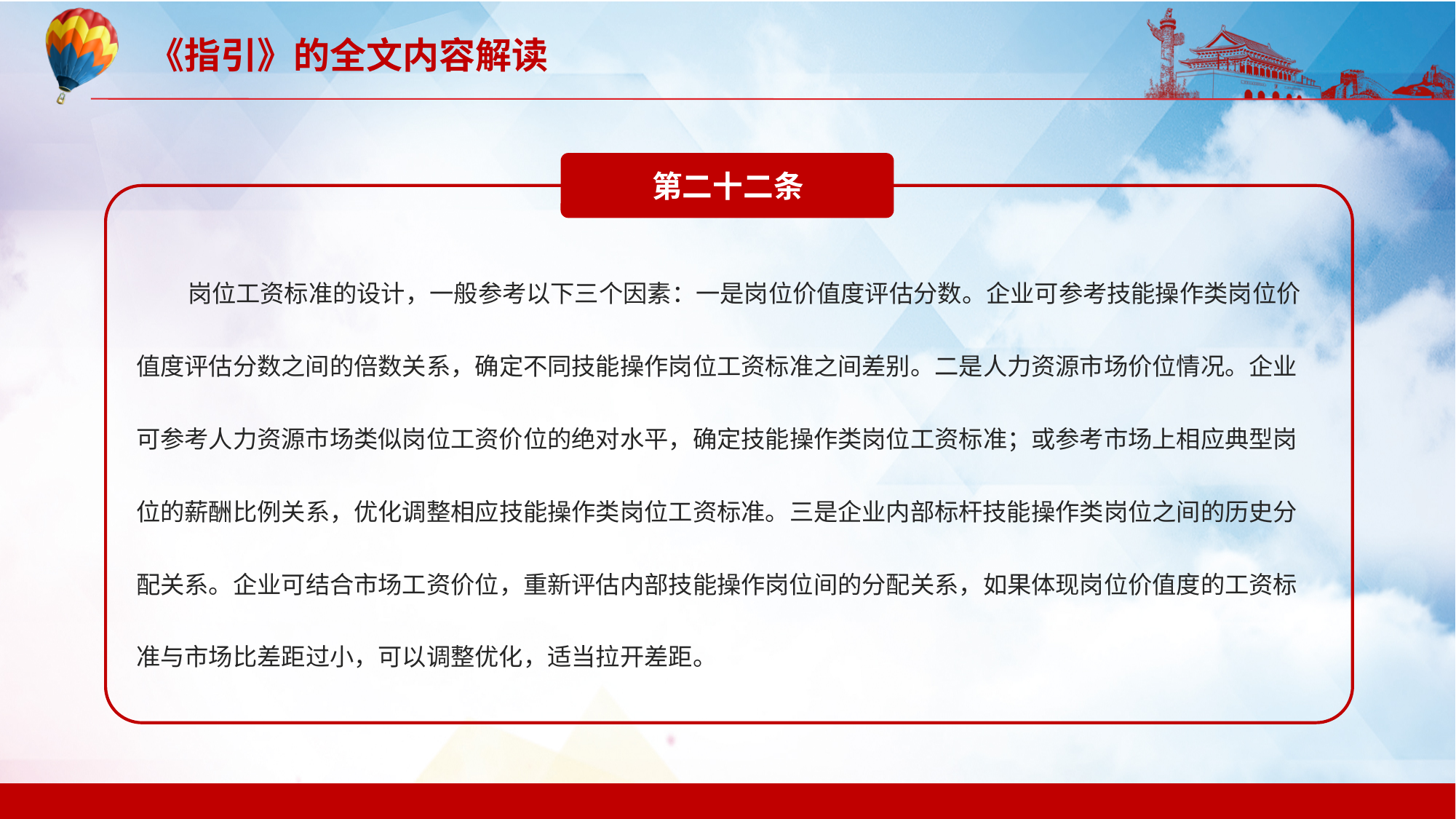

第二十二条

岗位工资标准的设计，一般参考以下三个因素：一是岗位价值度评估分数。企业可参考技能操作类岗位价值度评估分数之间的倍数关系，确定不同技能操作岗位工资标准之间差别。二是人力资源市场价位情况。企业可参考人力资源市场类似岗位工资价位的绝对水平，确定技能操作类岗位工资标准；或参考市场上相应典型岗位的薪酬比例关系，优化调整相应技能操作类岗位工资标准。三是企业内部标杆技能操作类岗位之间的历史分配关系。企业可结合市场工资价位，重新评估内部技能操作岗位间的分配关系，如果体现岗位价值度的工资标准与市场比差距过小，可以调整优化，适当拉开差距。